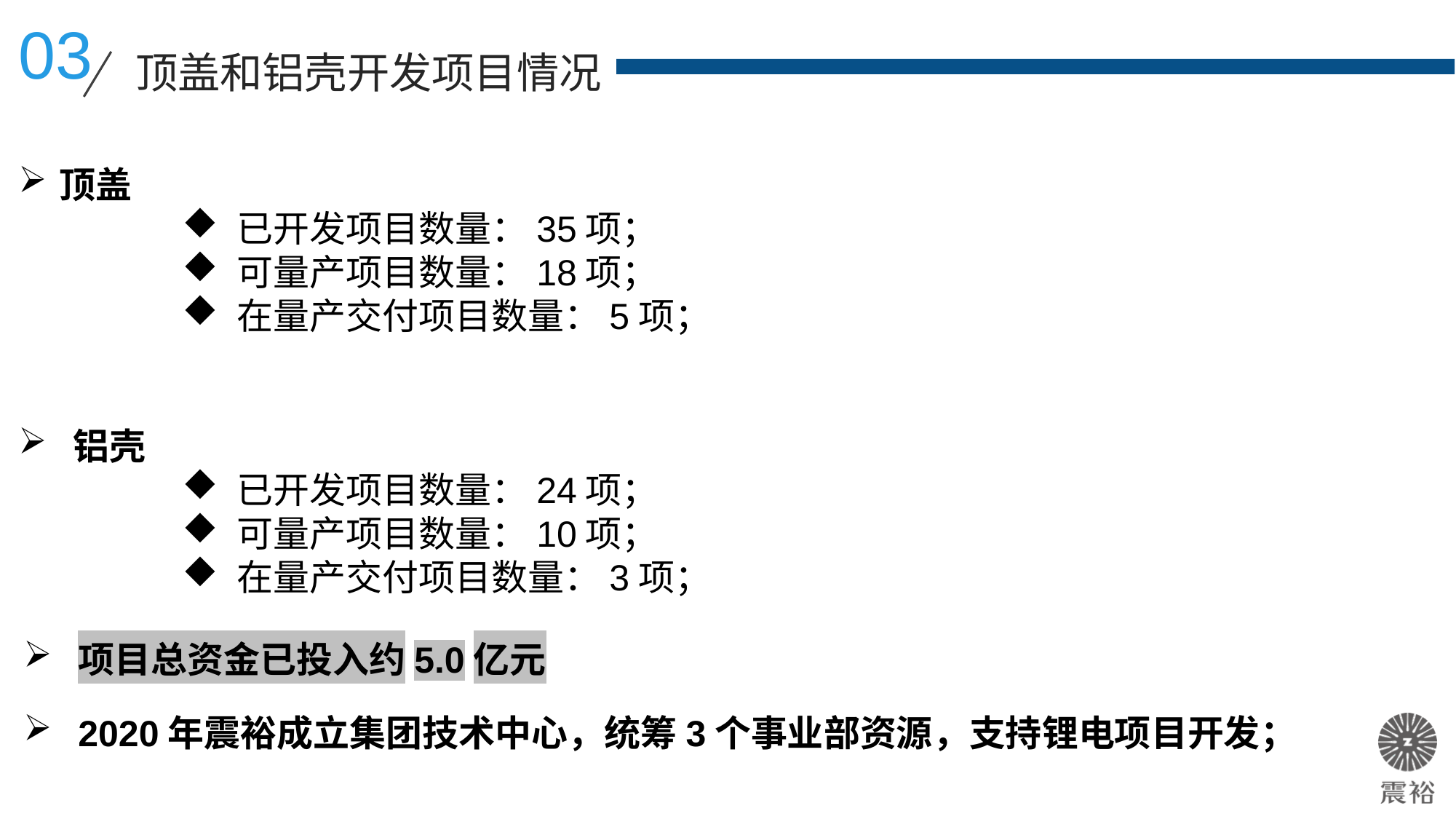

03
顶盖和铝壳开发项目情况

顶盖
已开发项目数量：35项；
可量产项目数量：18项；
在量产交付项目数量：5项；
铝壳
已开发项目数量：24项；
可量产项目数量：10项；
在量产交付项目数量：3项；
项目总资金已投入约5.0亿元
2020年震裕成立集团技术中心，统筹3个事业部资源，支持锂电项目开发；